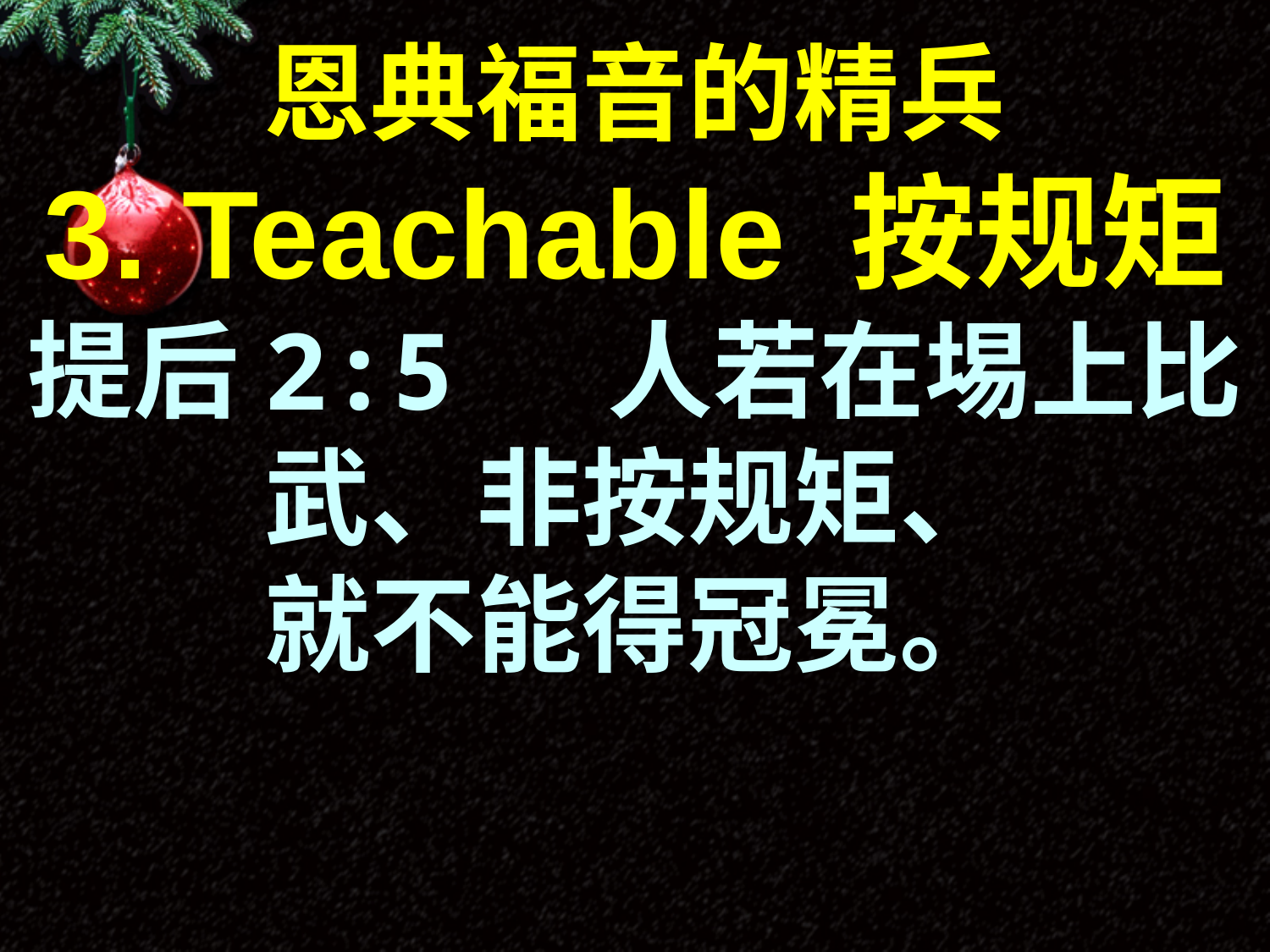

恩典福音的精兵
3. Teachable 按规矩
提后2:5  人若在埸上比武、非按规矩、
就不能得冠冕。